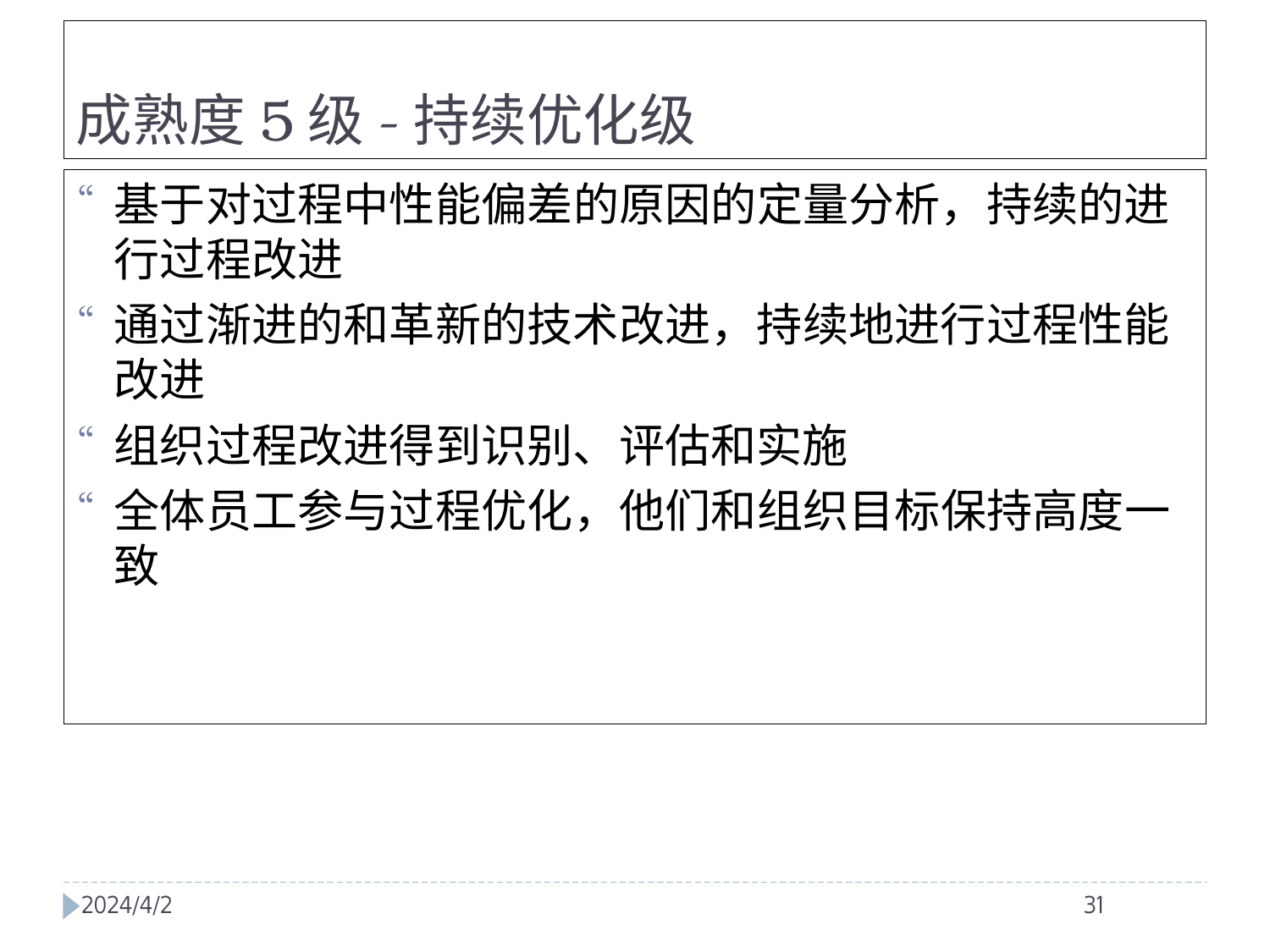

成熟度5级-持续优化级
基于对过程中性能偏差的原因的定量分析，持续的进行过程改进
通过渐进的和革新的技术改进，持续地进行过程性能改进
组织过程改进得到识别、评估和实施
全体员工参与过程优化，他们和组织目标保持高度一致
2024/4/2
31